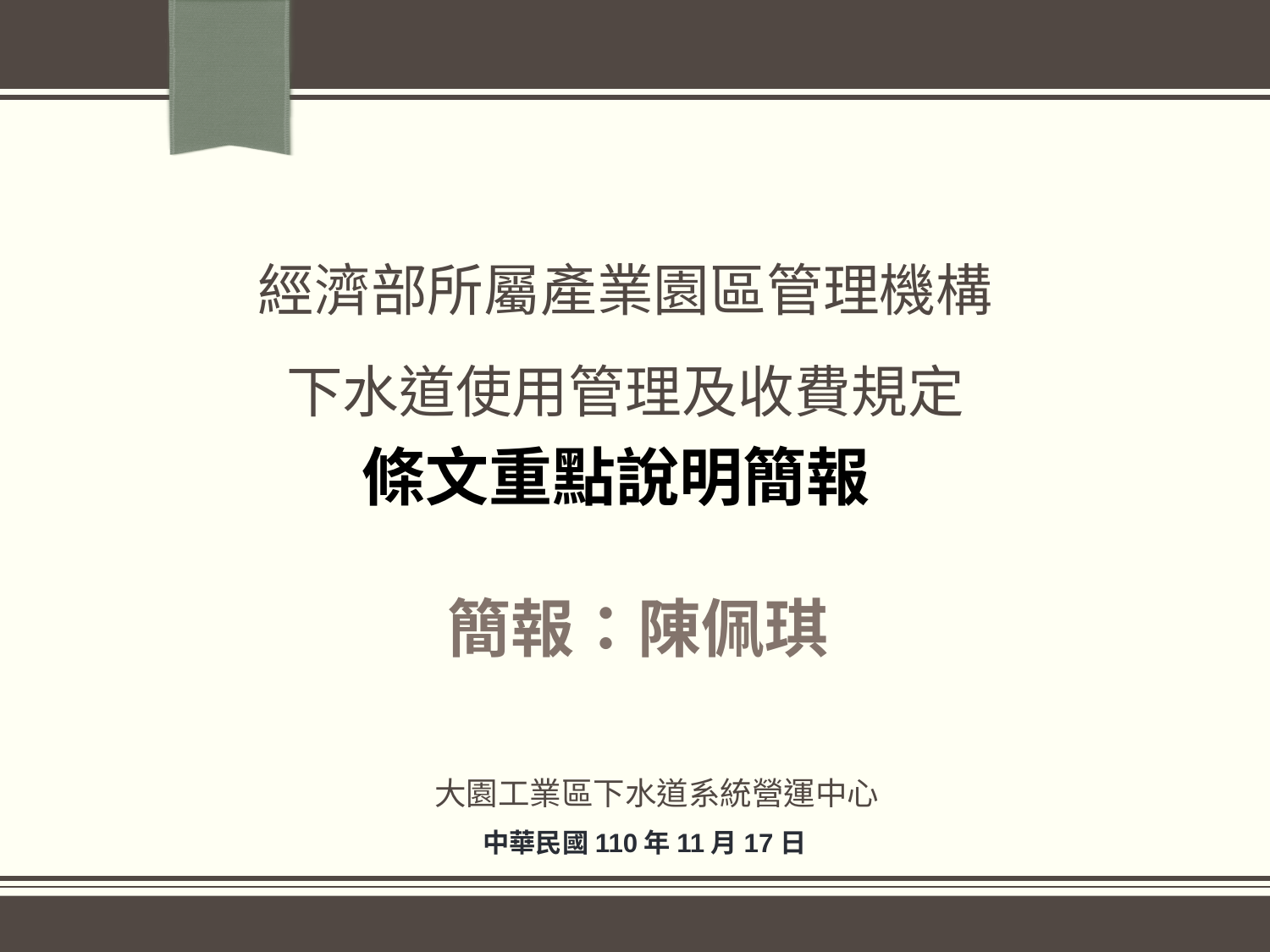

經濟部所屬產業園區管理機構
下水道使用管理及收費規定
條文重點說明簡報
簡報：陳佩琪
大園工業區下水道系統營運中心
中華民國110年11月17日